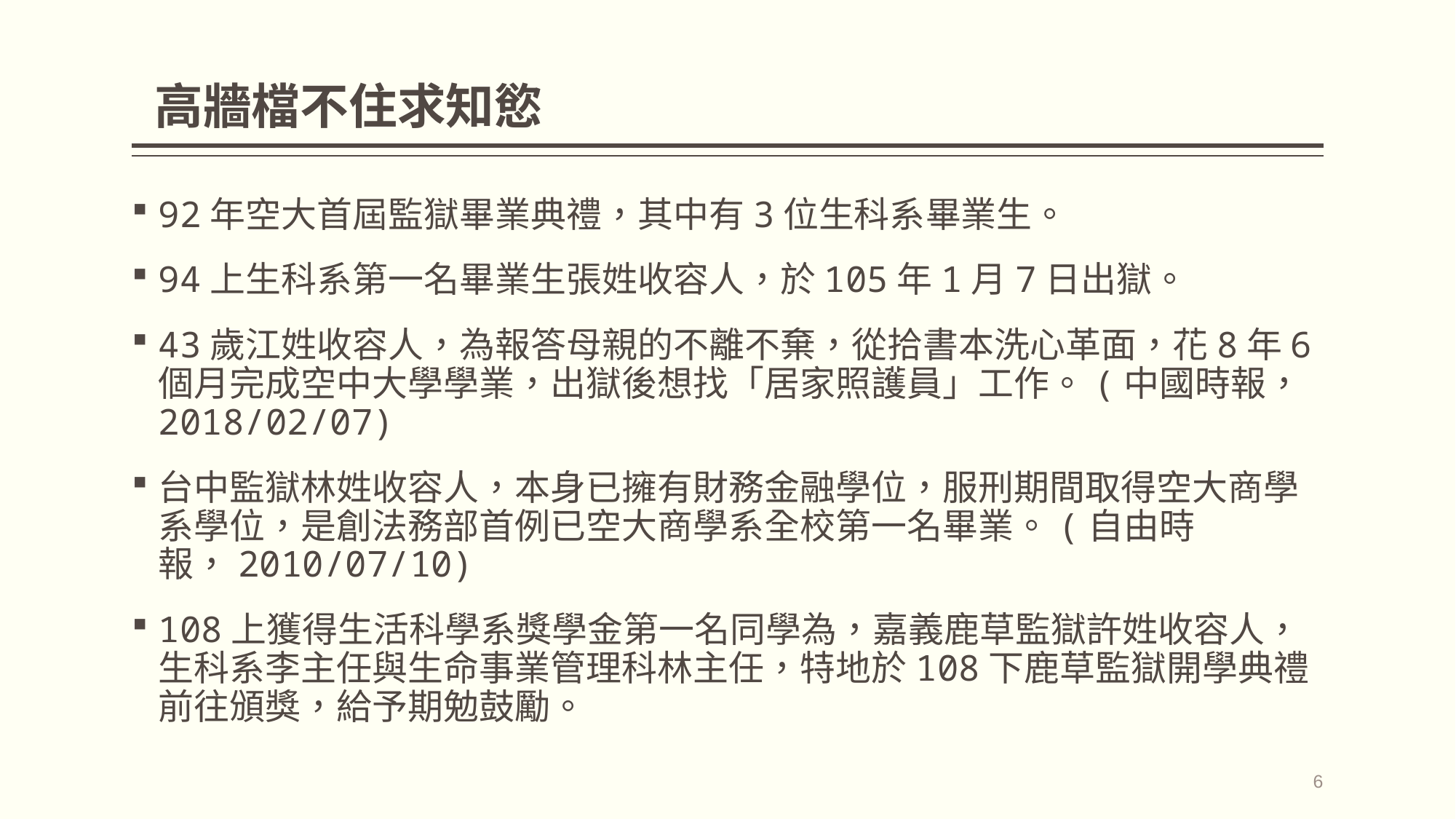

# 高牆檔不住求知慾
92年空大首屆監獄畢業典禮，其中有3位生科系畢業生。
94上生科系第一名畢業生張姓收容人，於105年1月7日出獄。
43歲江姓收容人，為報答母親的不離不棄，從拾書本洗心革面，花8年6個月完成空中大學學業，出獄後想找「居家照護員」工作。(中國時報，2018/02/07)
台中監獄林姓收容人，本身已擁有財務金融學位，服刑期間取得空大商學系學位，是創法務部首例已空大商學系全校第一名畢業。(自由時報，2010/07/10)
108上獲得生活科學系獎學金第一名同學為，嘉義鹿草監獄許姓收容人，生科系李主任與生命事業管理科林主任，特地於108下鹿草監獄開學典禮前往頒獎，給予期勉鼓勵。

6